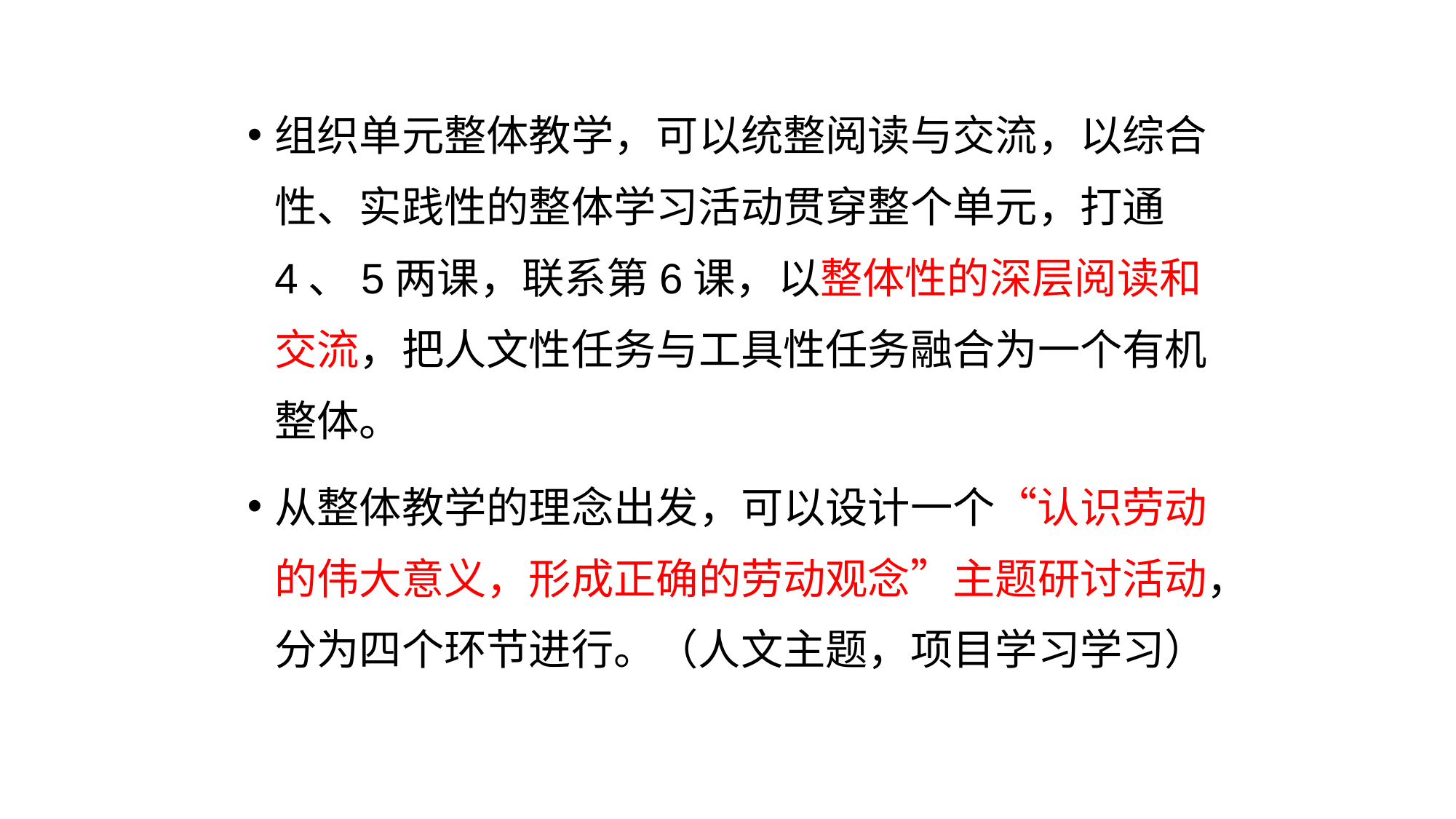

组织单元整体教学，可以统整阅读与交流，以综合性、实践性的整体学习活动贯穿整个单元，打通4、5两课，联系第6课，以整体性的深层阅读和交流，把人文性任务与工具性任务融合为一个有机整体。
从整体教学的理念出发，可以设计一个“认识劳动的伟大意义，形成正确的劳动观念”主题研讨活动，分为四个环节进行。（人文主题，项目学习学习）